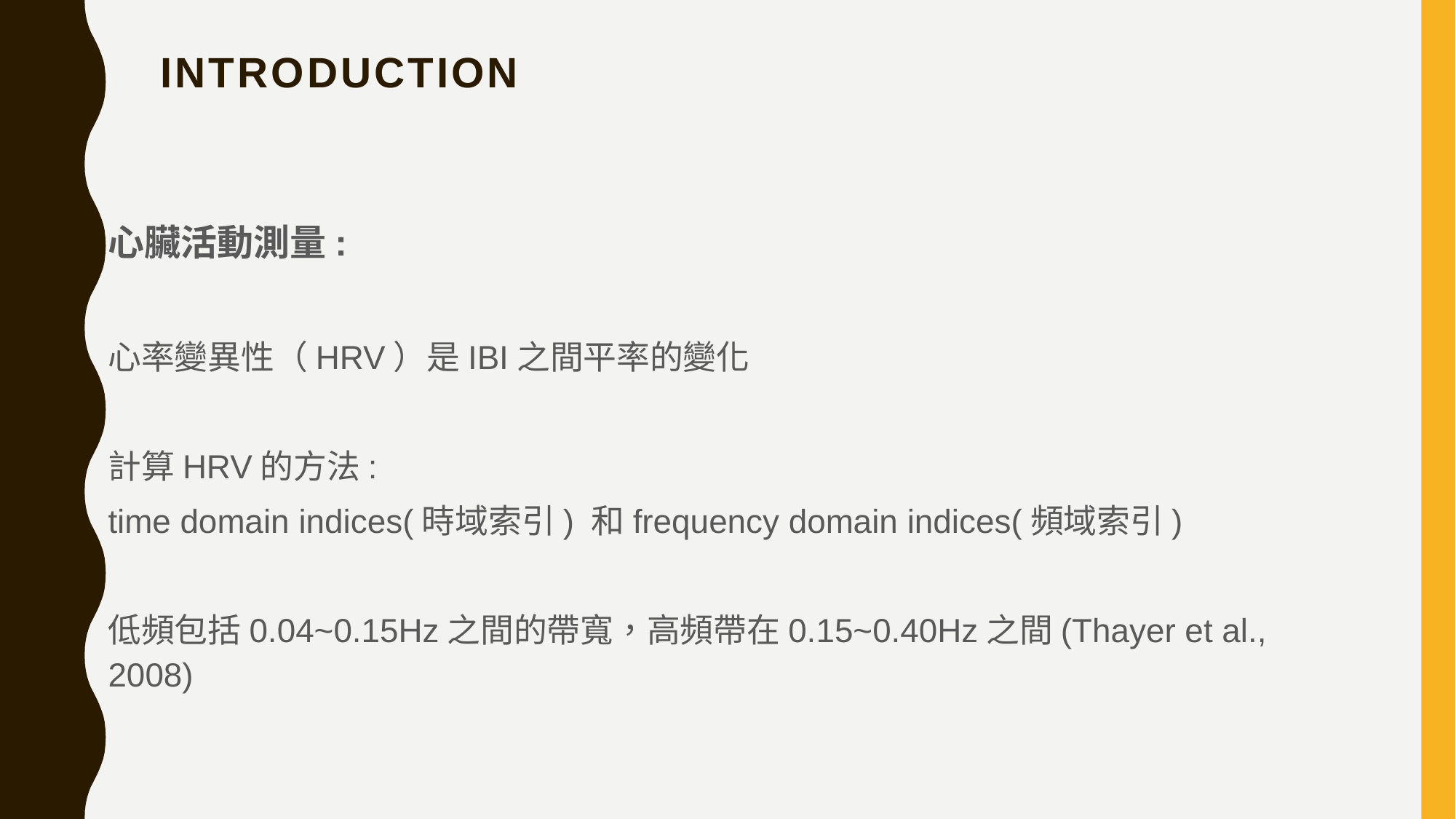

# Introduction
心臟活動測量:

心率變異性（HRV）是IBI之間平率的變化

計算HRV的方法:
time domain indices(時域索引) 和frequency domain indices(頻域索引)

低頻包括0.04~0.15Hz之間的帶寬，高頻帶在0.15~0.40Hz之間(Thayer et al., 2008)